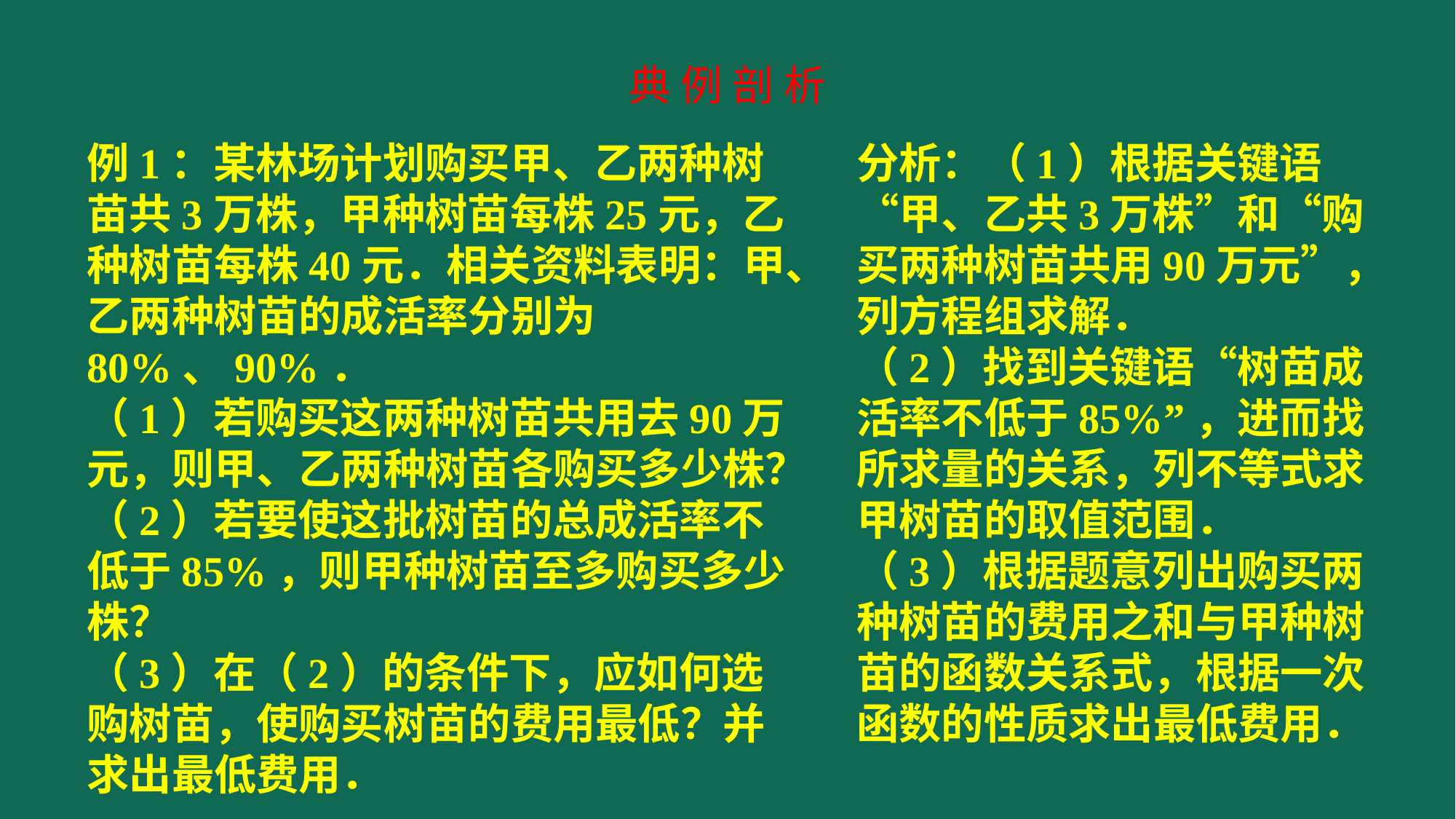

典 例 剖 析
例1：某林场计划购买甲、乙两种树苗共3万株，甲种树苗每株25元，乙种树苗每株40元．相关资料表明：甲、乙两种树苗的成活率分别为80%、90%．
（1）若购买这两种树苗共用去90万元，则甲、乙两种树苗各购买多少株？
（2）若要使这批树苗的总成活率不低于85%，则甲种树苗至多购买多少株？
（3）在（2）的条件下，应如何选购树苗，使购买树苗的费用最低？并求出最低费用．
分析：（1）根据关键语“甲、乙共3万株”和“购买两种树苗共用90万元”，列方程组求解．
（2）找到关键语“树苗成活率不低于85%”，进而找所求量的关系，列不等式求甲树苗的取值范围．
（3）根据题意列出购买两种树苗的费用之和与甲种树苗的函数关系式，根据一次函数的性质求出最低费用．